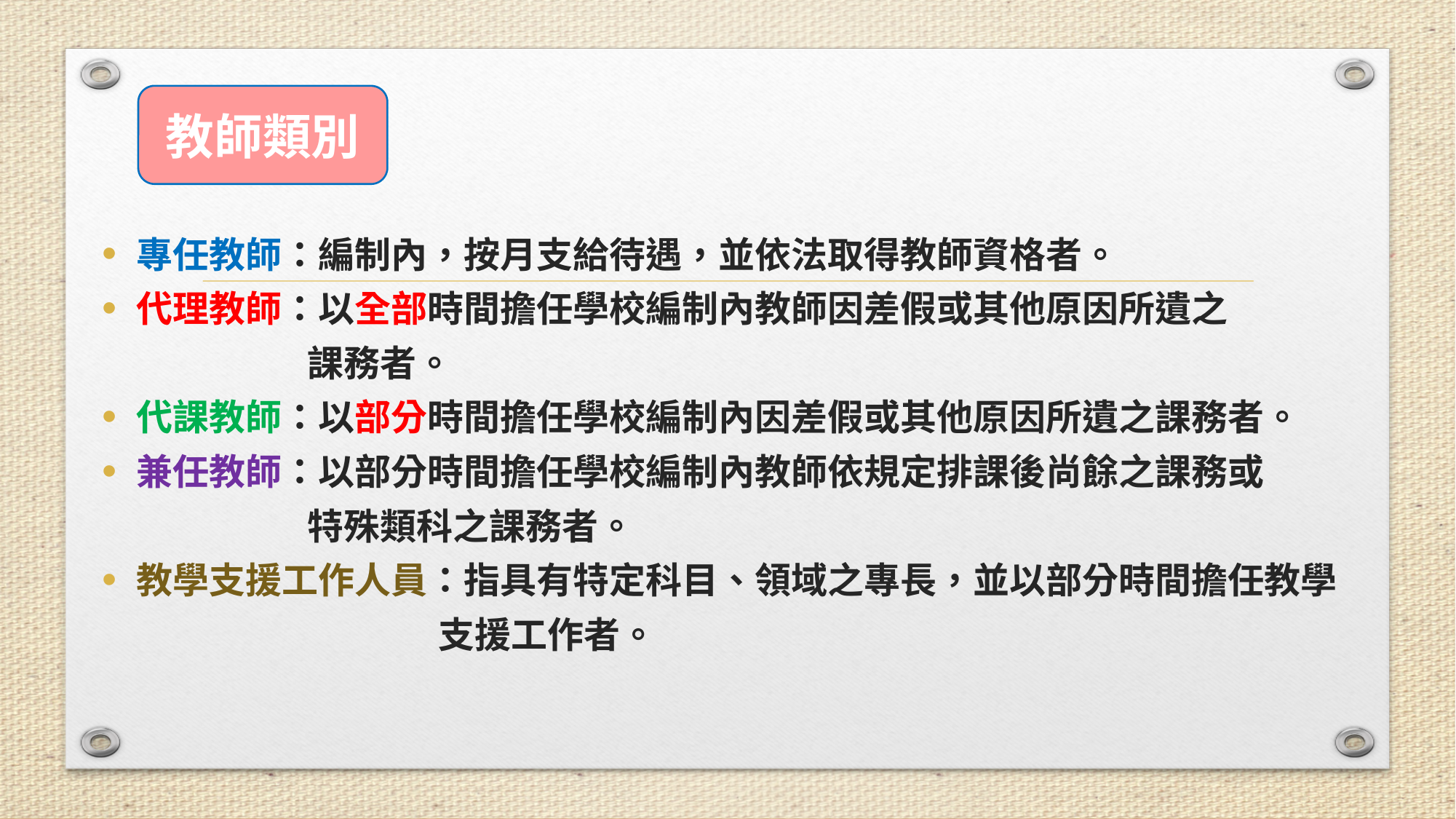

教師類別
專任教師：編制內，按月支給待遇，並依法取得教師資格者。
代理教師：以全部時間擔任學校編制內教師因差假或其他原因所遺之
                        課務者。
代課教師：以部分時間擔任學校編制內因差假或其他原因所遺之課務者。
兼任教師：以部分時間擔任學校編制內教師依規定排課後尚餘之課務或
                        特殊類科之課務者。
教學支援工作人員：指具有特定科目、領域之專長，並以部分時間擔任教學
                                        支援工作者。